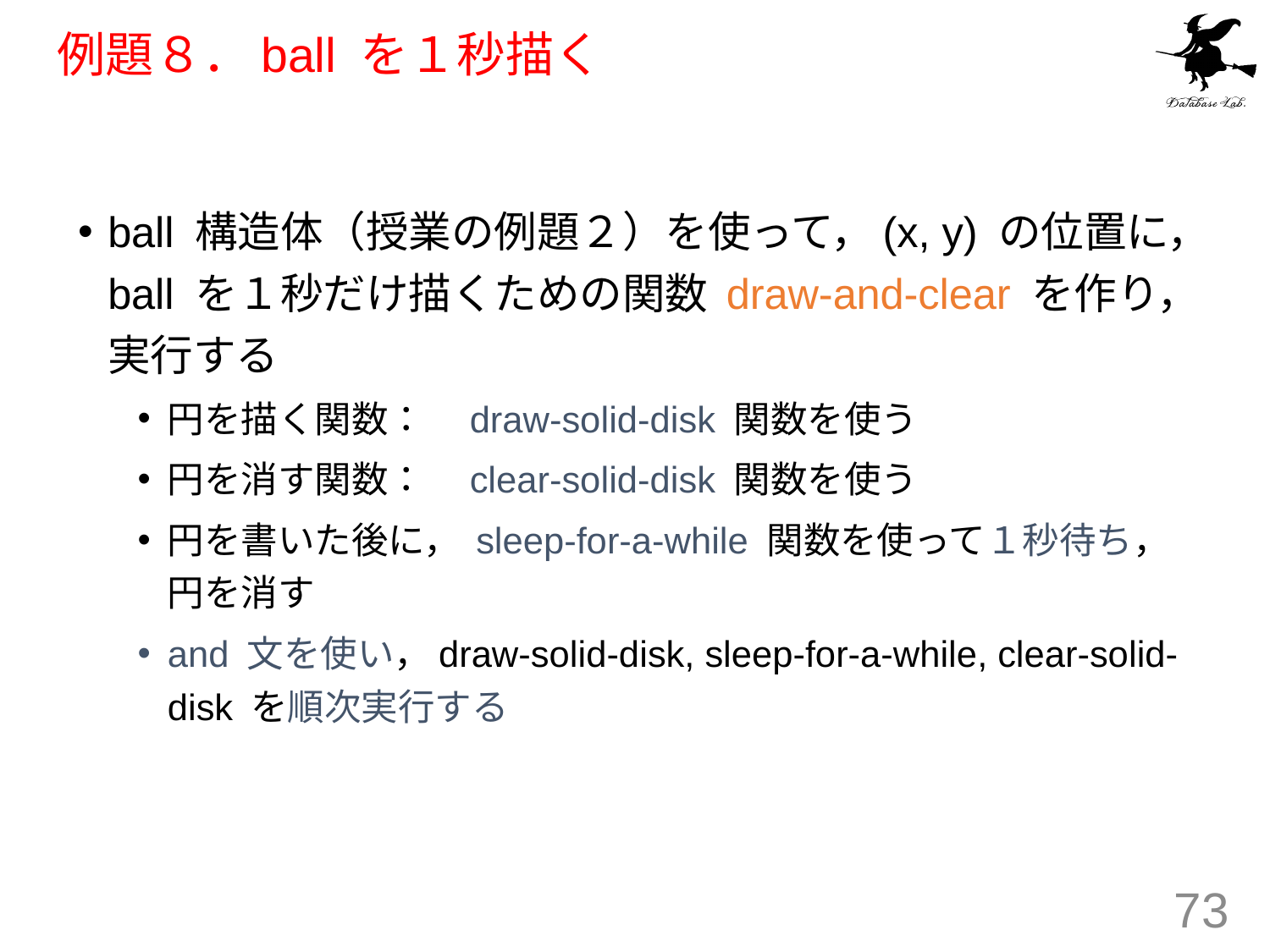

# 例題８．ball を１秒描く
ball 構造体（授業の例題２）を使って，(x, y) の位置に，ball を１秒だけ描くための関数 draw-and-clear を作り，実行する
円を描く関数：　draw-solid-disk 関数を使う
円を消す関数：　clear-solid-disk 関数を使う
円を書いた後に， sleep-for-a-while 関数を使って１秒待ち，円を消す
and 文を使い，draw-solid-disk, sleep-for-a-while, clear-solid-disk を順次実行する
73